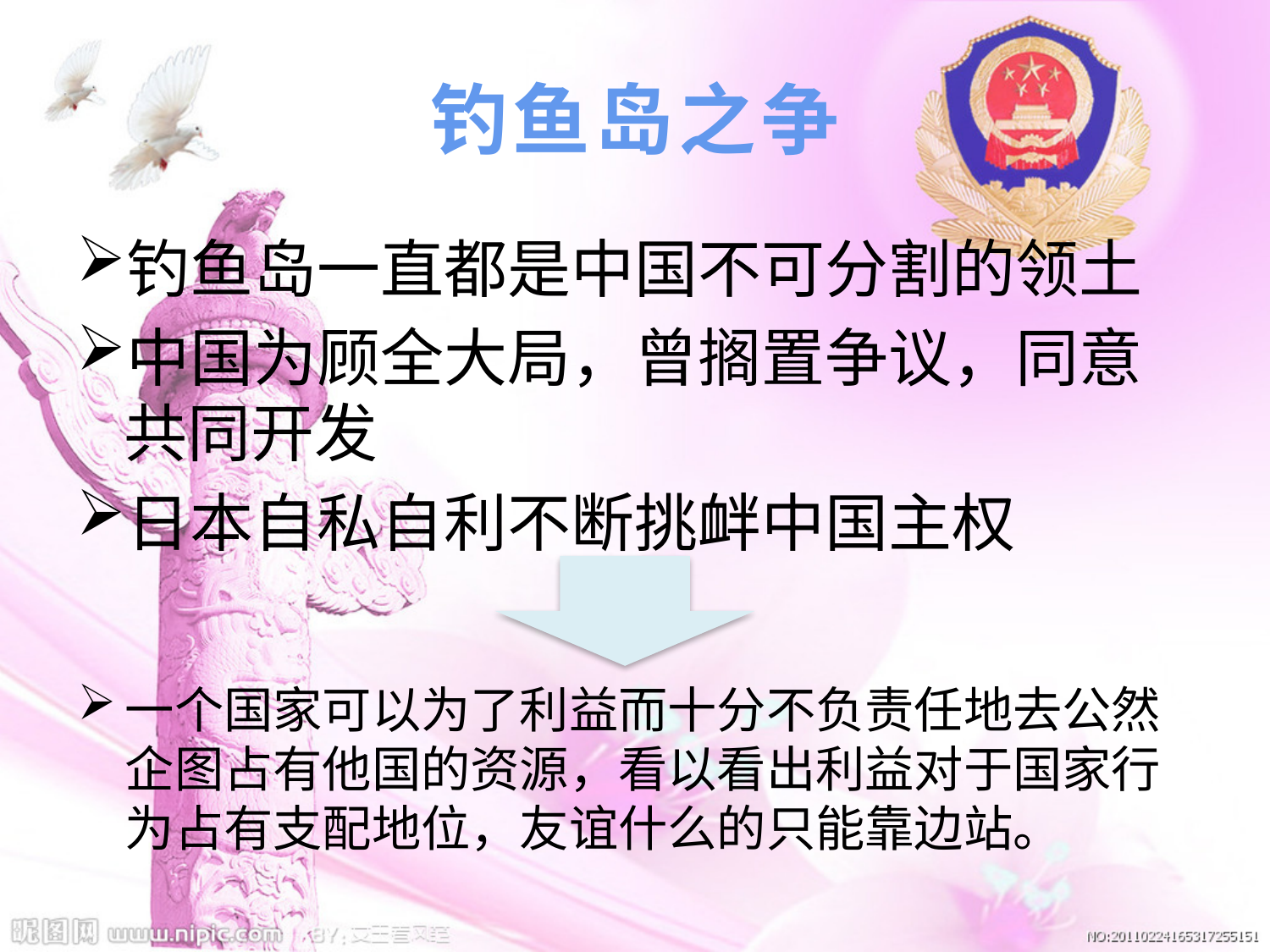

# 钓鱼岛之争
钓鱼岛一直都是中国不可分割的领土
中国为顾全大局，曾搁置争议，同意共同开发
日本自私自利不断挑衅中国主权

一个国家可以为了利益而十分不负责任地去公然企图占有他国的资源，看以看出利益对于国家行为占有支配地位，友谊什么的只能靠边站。